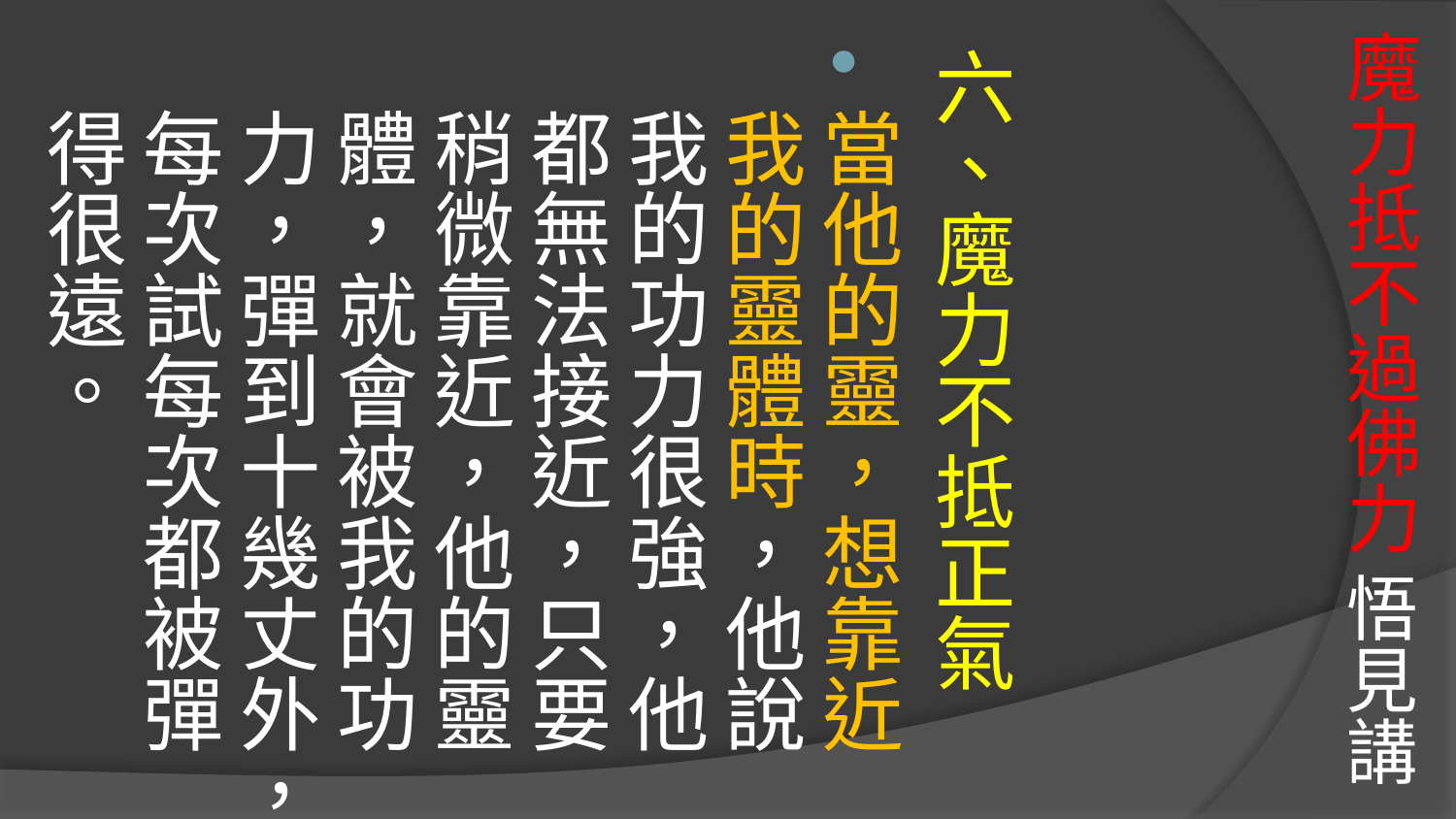

# 魔力抵不過佛力 悟見講
六、魔力不抵正氣
當他的靈，想靠近我的靈體時，他說我的功力很強，他都無法接近，只要稍微靠近，他的靈體，就會被我的功力，彈到十幾丈外，每次試每次都被彈得很遠。